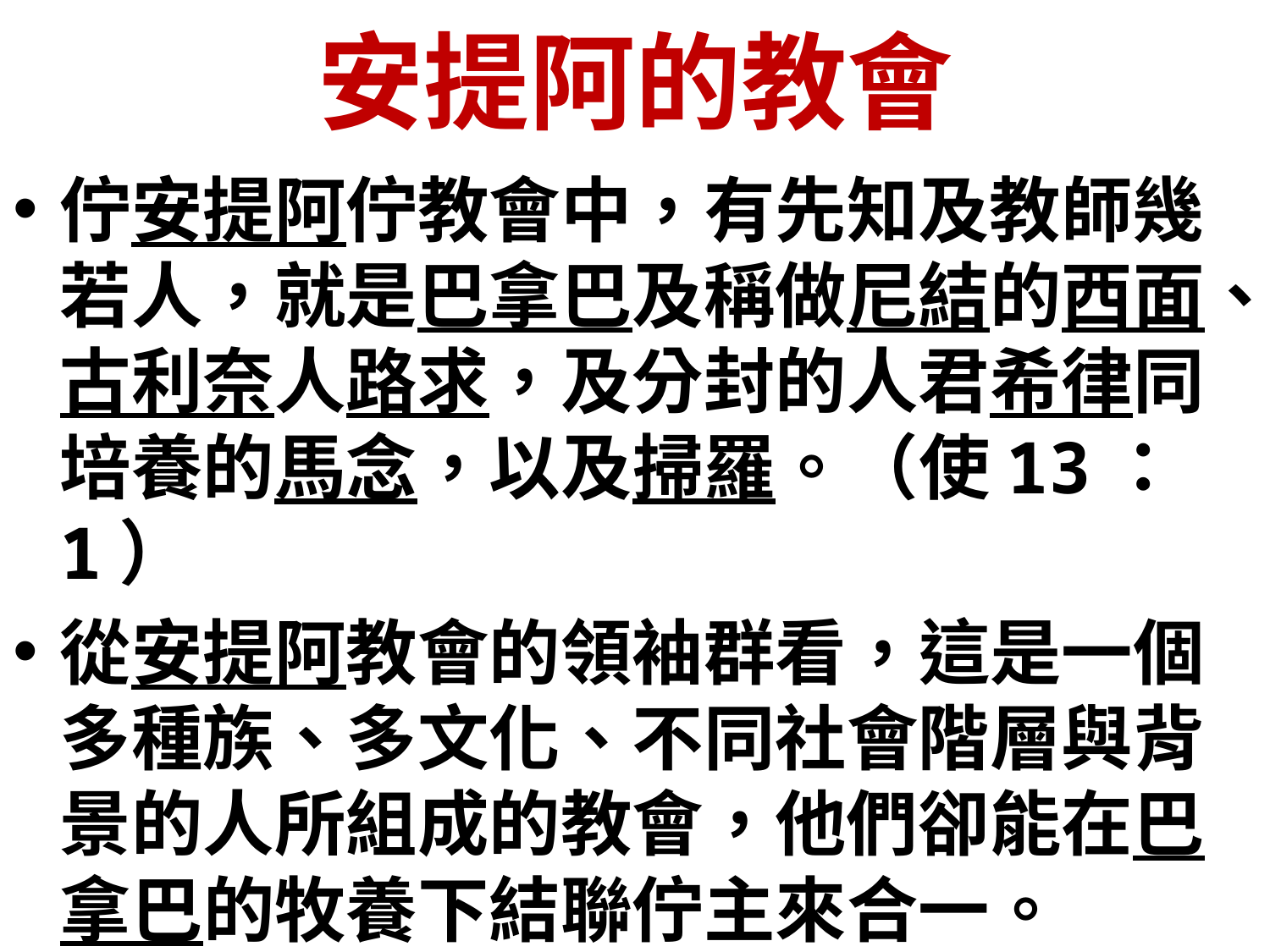

# 安提阿的教會
佇安提阿佇教會中，有先知及教師幾若人，就是巴拿巴及稱做尼結的西面、古利奈人路求，及分封的人君希律同培養的馬念，以及掃羅。（使13：1）
從安提阿教會的領袖群看，這是一個多種族、多文化、不同社會階層與背景的人所組成的教會，他們卻能在巴拿巴的牧養下結聯佇主來合一。